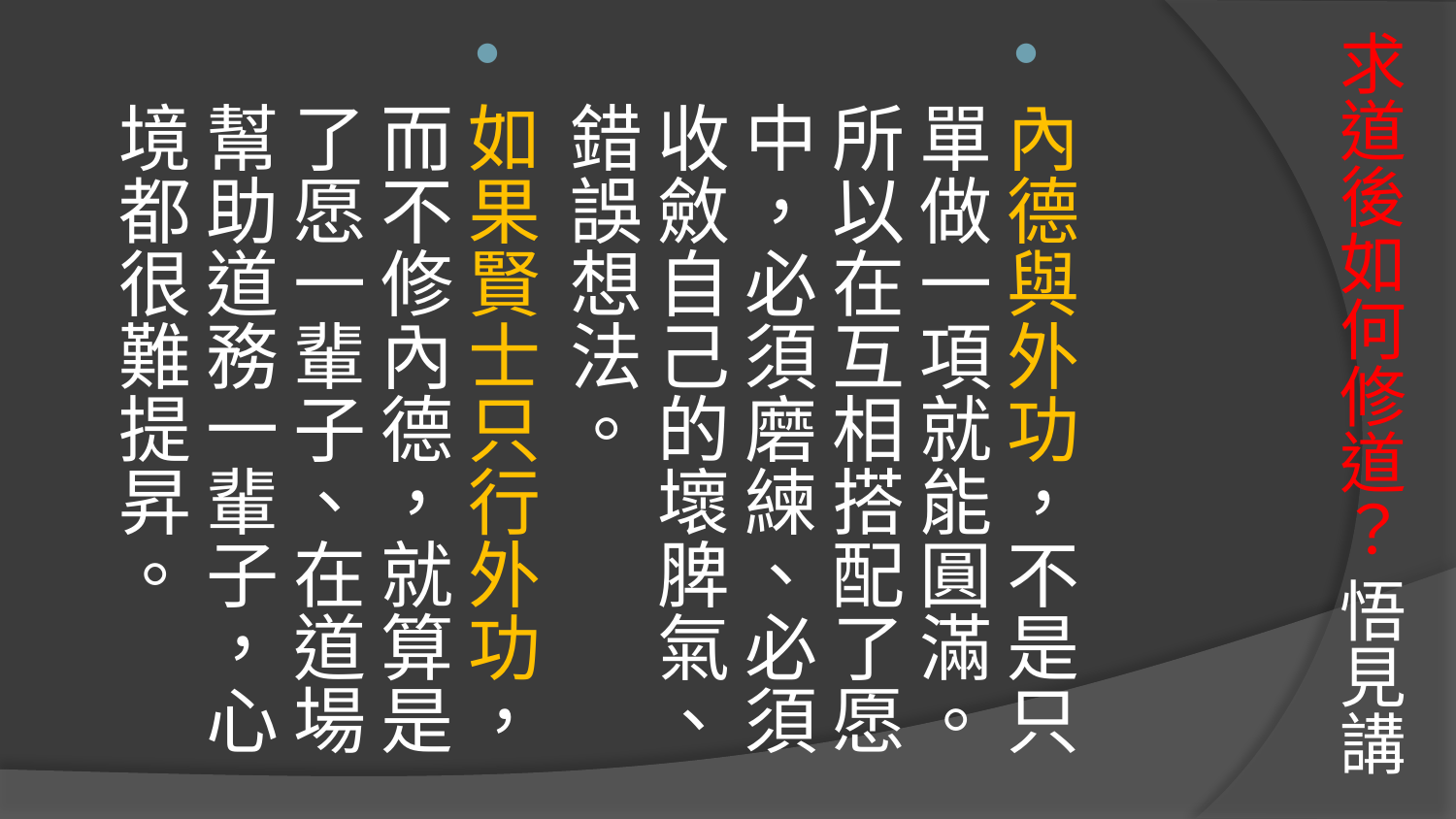

內德與外功，不是只單做一項就能圓滿。所以在互相搭配了愿中，必須磨練、必須收斂自己的壞脾氣、錯誤想法。
如果賢士只行外功，而不修內德，就算是了愿一輩子、在道場幫助道務一輩子，心境都很難提昇。

# 求道後如何修道？ 悟見講